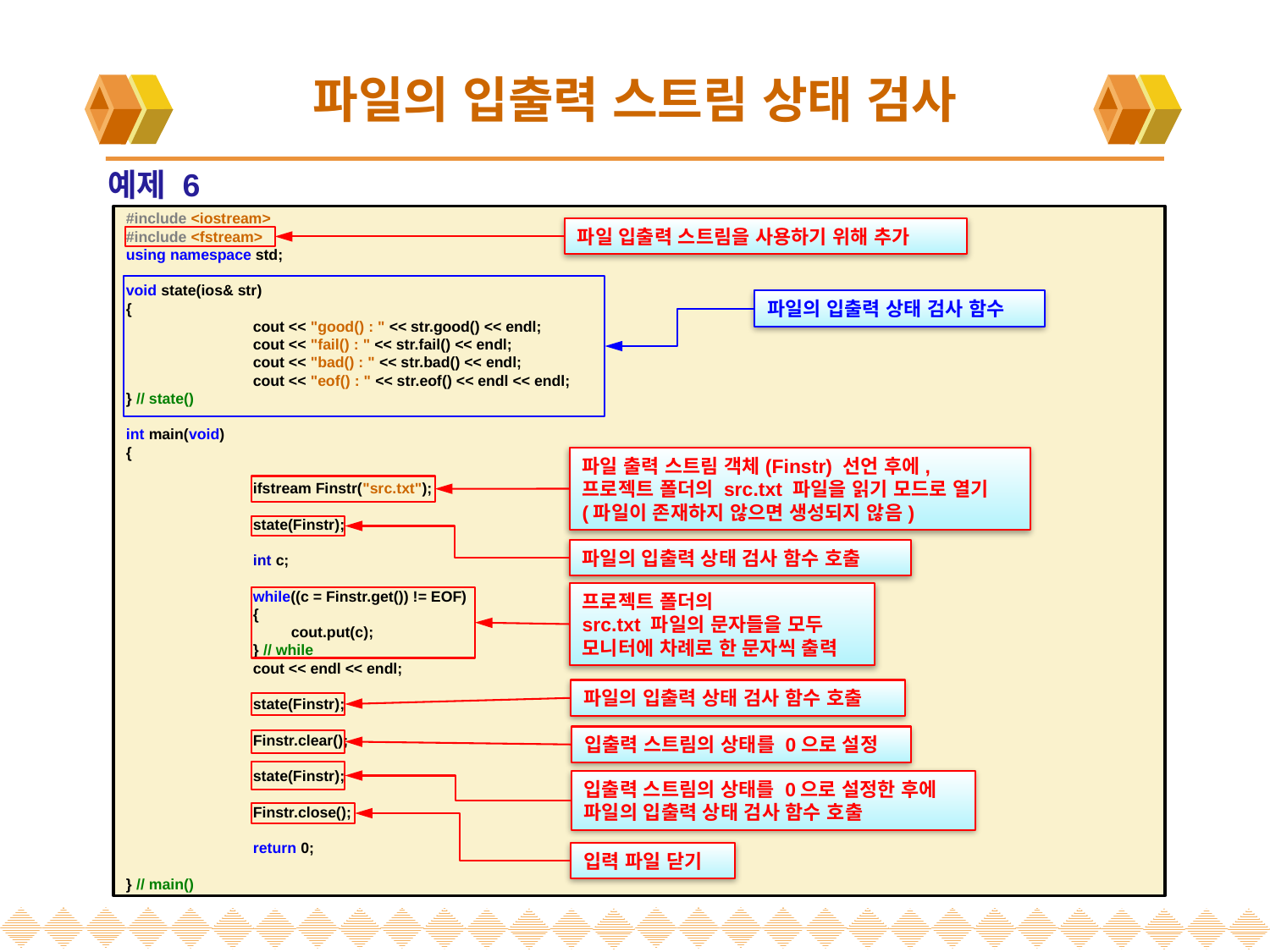

# 파일의 입출력 스트림 상태 검사
예제 6
#include <iostream>
#include <fstream>
using namespace std;

void state(ios& str)
{
	cout << "good() : " << str.good() << endl;
	cout << "fail() : " << str.fail() << endl;
	cout << "bad() : " << str.bad() << endl;
	cout << "eof() : " << str.eof() << endl << endl;
} // state()

int main(void)
{

	ifstream Finstr("src.txt");

	state(Finstr);
	int c;

	while((c = Finstr.get()) != EOF)
	{
	         cout.put(c);
	} // while
	cout << endl << endl;

	state(Finstr);

	Finstr.clear();

	state(Finstr);

	Finstr.close();

	return 0;

} // main()
파일 입출력 스트림을 사용하기 위해 추가

파일의 입출력 상태 검사 함수
파일 출력 스트림 객체(Finstr) 선언 후에,
프로젝트 폴더의 src.txt 파일을 읽기 모드로 열기
(파일이 존재하지 않으면 생성되지 않음)

파일의 입출력 상태 검사 함수 호출
프로젝트 폴더의
src.txt 파일의 문자들을 모두
모니터에 차례로 한 문자씩 출력

파일의 입출력 상태 검사 함수 호출

입출력 스트림의 상태를 0으로 설정

입출력 스트림의 상태를 0으로 설정한 후에
파일의 입출력 상태 검사 함수 호출

입력 파일 닫기